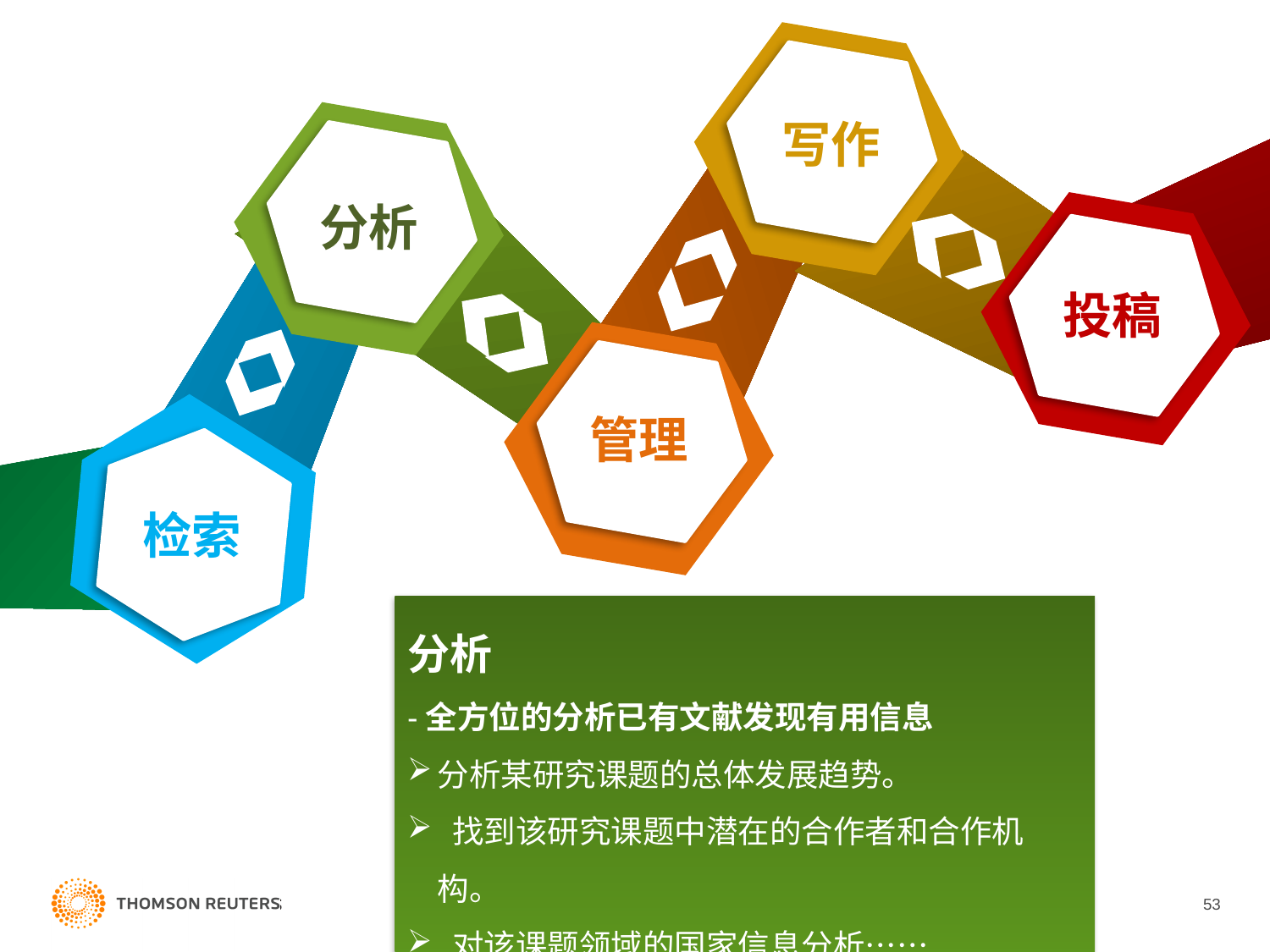

写作

管理

检索

投稿

分析

分析
-全方位的分析已有文献发现有用信息
分析某研究课题的总体发展趋势。
 找到该研究课题中潜在的合作者和合作机构。
 对该课题领域的国家信息分析……
53